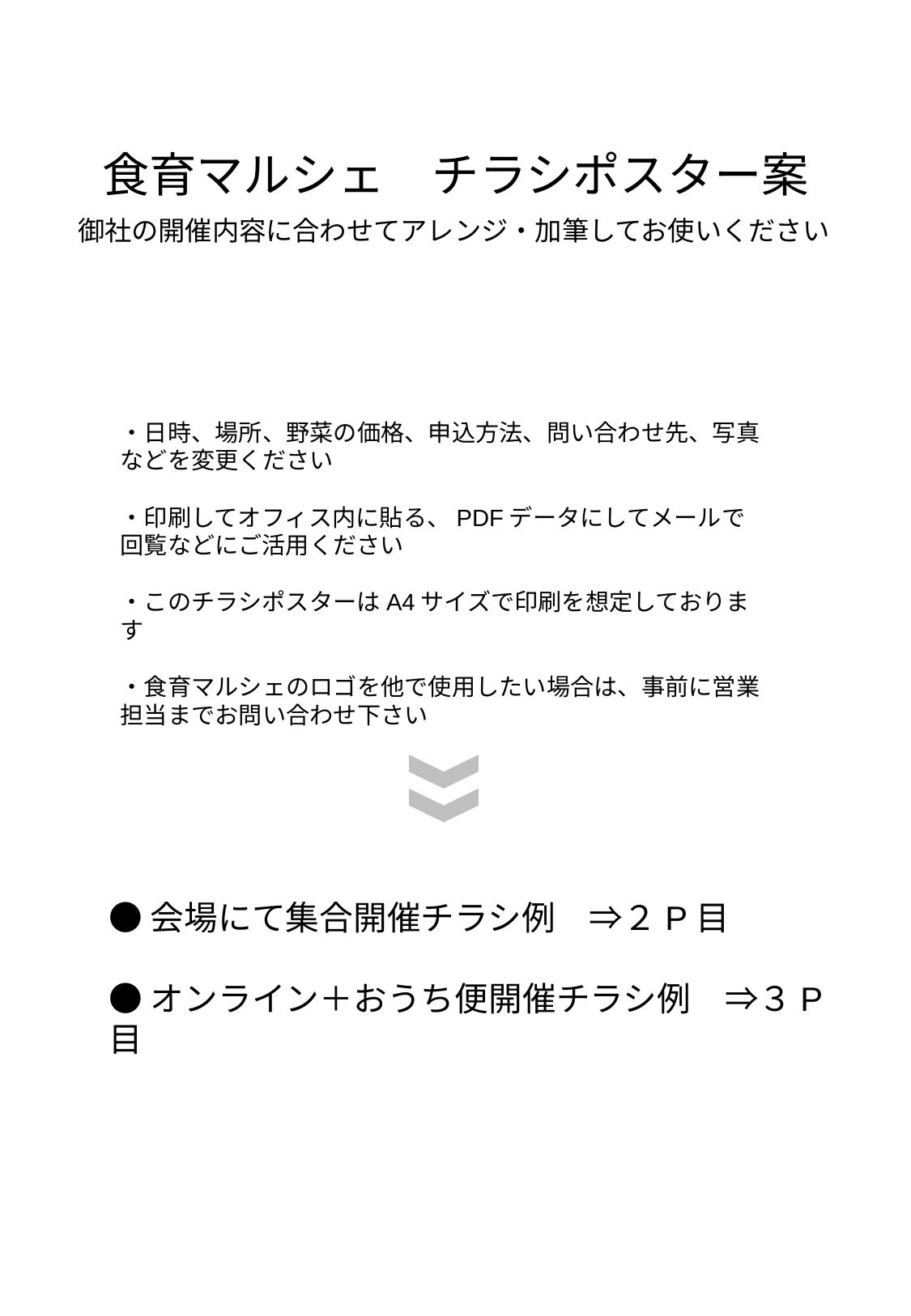

食育マルシェ　チラシポスター案
御社の開催内容に合わせてアレンジ・加筆してお使いください
・日時、場所、野菜の価格、申込方法、問い合わせ先、写真などを変更ください

・印刷してオフィス内に貼る、PDFデータにしてメールで回覧などにご活用ください

・このチラシポスターはA4サイズで印刷を想定しております

・食育マルシェのロゴを他で使用したい場合は、事前に営業担当までお問い合わせ下さい

●会場にて集合開催チラシ例　⇒２P目

●オンライン＋おうち便開催チラシ例　⇒３P目
作成／株式会社VACAVO　食育マルシェ運営部